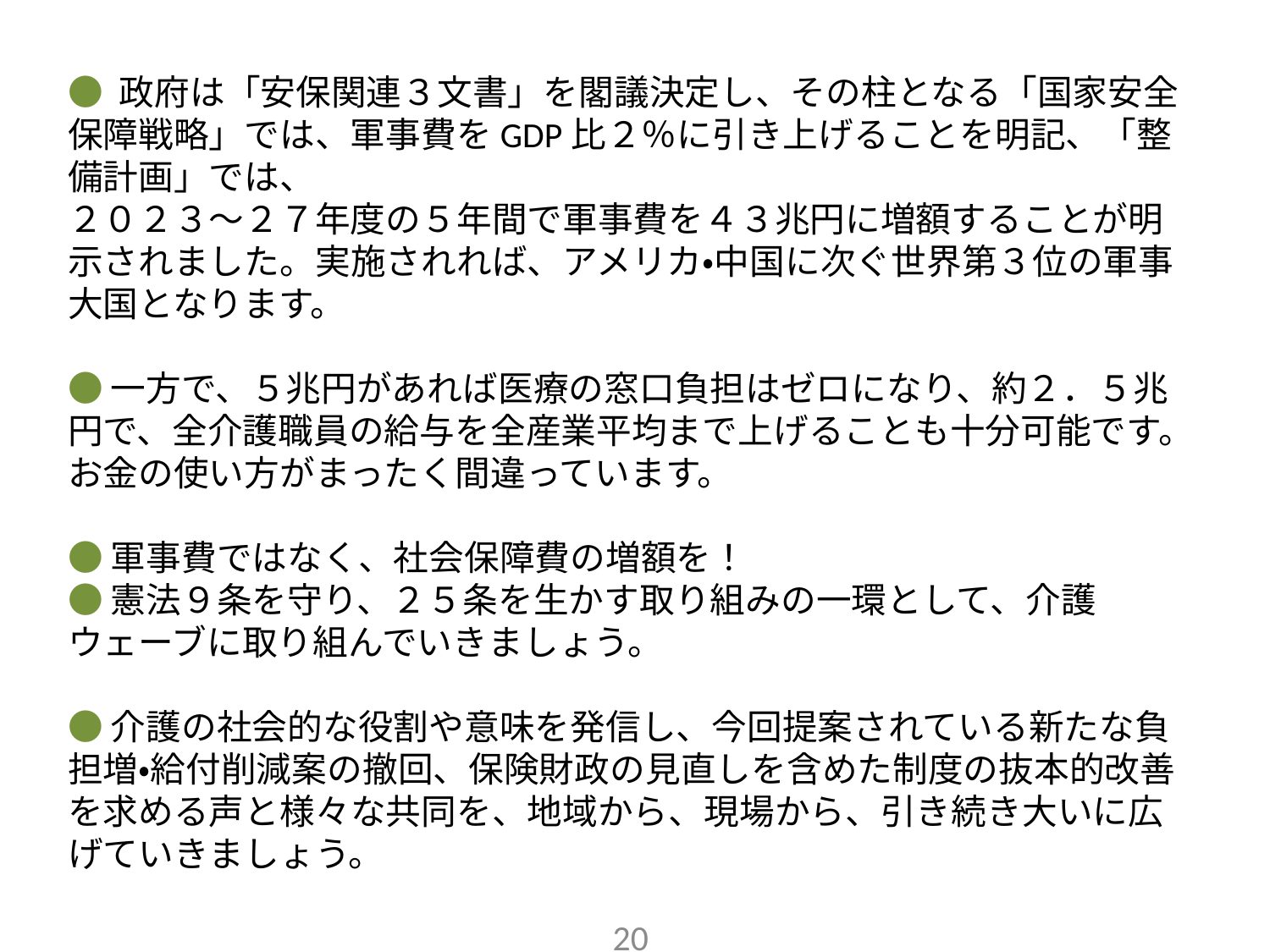

# ● 政府は「安保関連３文書」を閣議決定し、その柱となる「国家安全保障戦略」では、軍事費をGDP比２％に引き上げることを明記、「整備計画」では、 ２０２３～２７年度の５年間で軍事費を４３兆円に増額することが明示されました。実施されれば、アメリカ・中国に次ぐ世界第３位の軍事大国となります。 ● 一方で、５兆円があれば医療の窓口負担はゼロになり、約２．５兆円で、全介護職員の給与を全産業平均まで上げることも十分可能です。お金の使い方がまったく間違っています。 ● 軍事費ではなく、社会保障費の増額を！ ● 憲法９条を守り、２５条を生かす取り組みの一環として、介護ウェーブに取り組んでいきましょう。 ● 介護の社会的な役割や意味を発信し、今回提案されている新たな負担増・給付削減案の撤回、保険財政の見直しを含めた制度の抜本的改善を求める声と様々な共同を、地域から、現場から、引き続き大いに広げていきましょう。
20